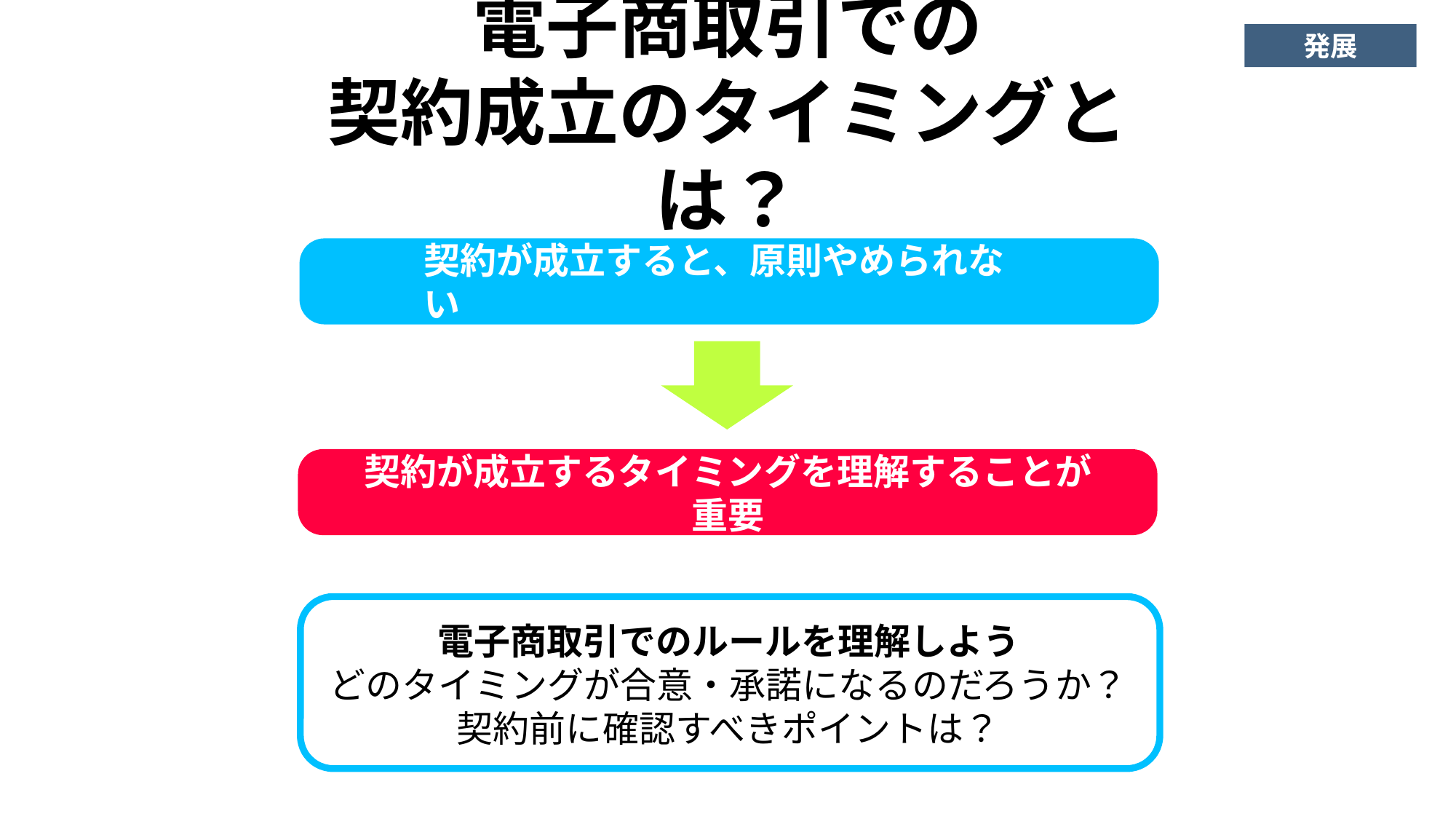

電子商取引での
契約成立のタイミングとは？

発展

契約が成立すると、原則やめられない

契約が成立するタイミングを理解することが重要

電子商取引でのルールを理解しよう
どのタイミングが合意・承諾になるのだろうか？
契約前に確認すべきポイントは？